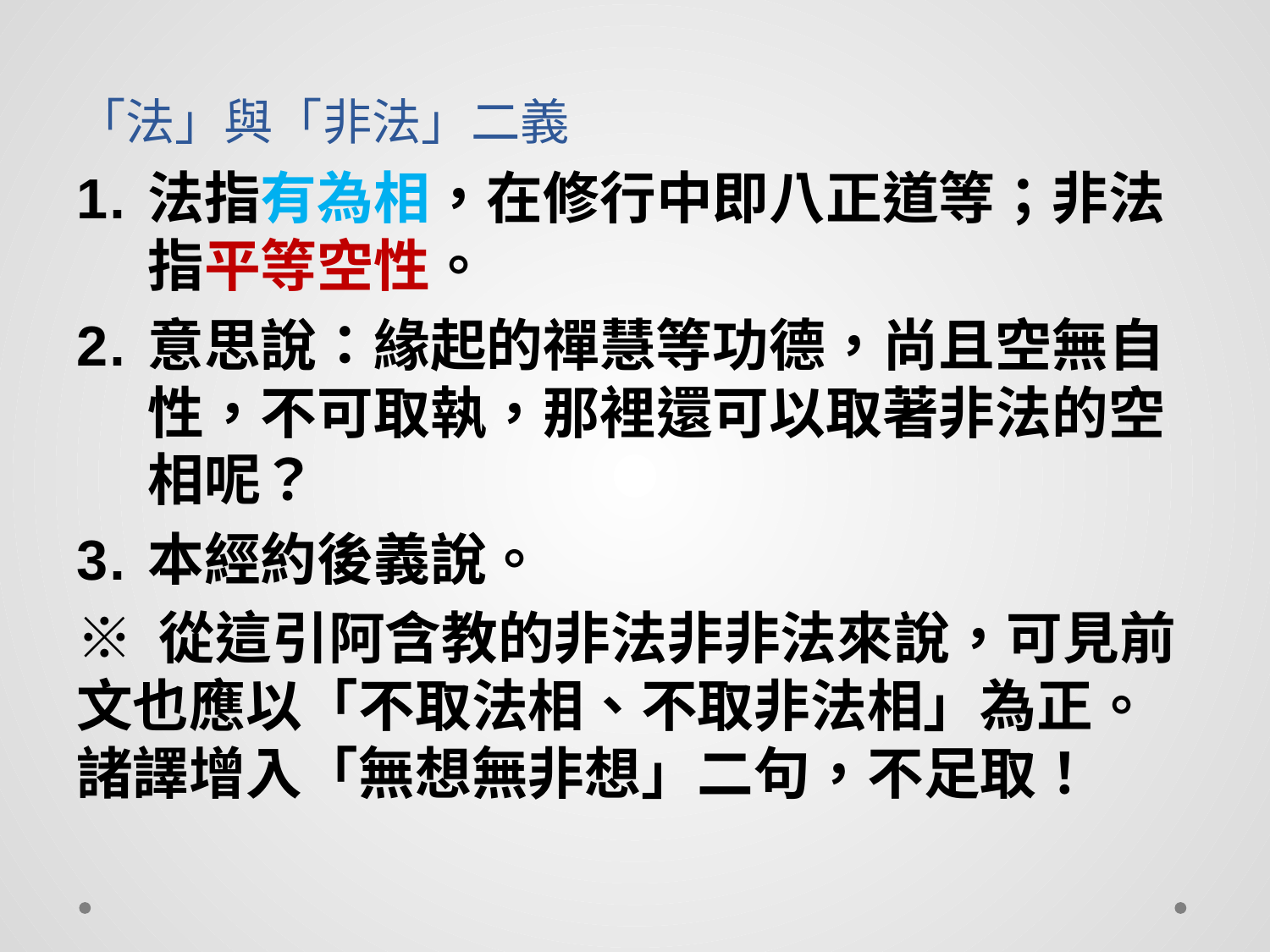

# 「法」與「非法」二義
法指有為相，在修行中即八正道等；非法指平等空性。
意思說：緣起的禪慧等功德，尚且空無自性，不可取執，那裡還可以取著非法的空相呢？
本經約後義說。
※ 從這引阿含教的非法非非法來說，可見前文也應以「不取法相、不取非法相」為正。諸譯增入「無想無非想」二句，不足取！